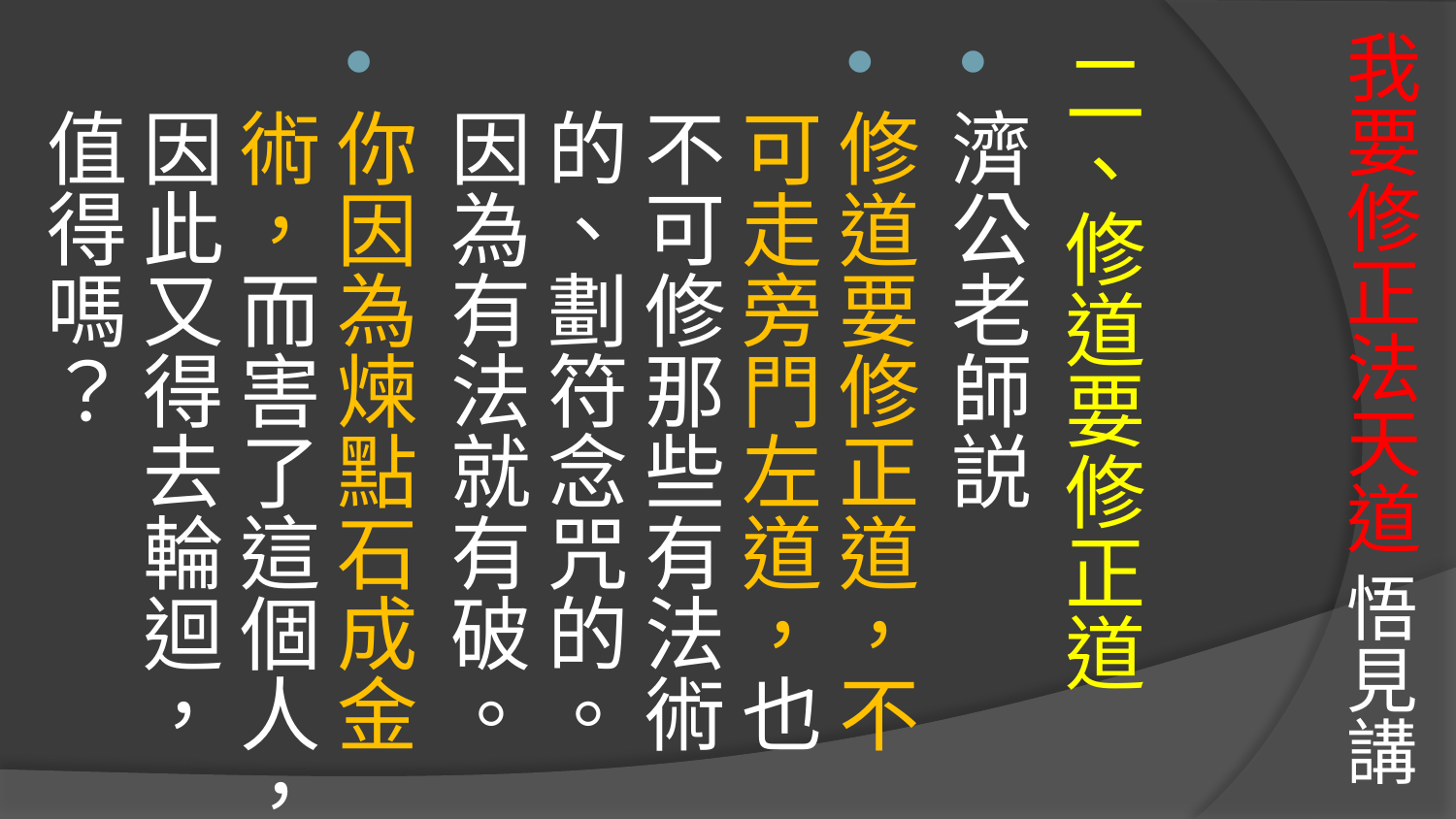

# 我要修正法天道 悟見講
二、修道要修正道
濟公老師説
修道要修正道，不可走旁門左道，也不可修那些有法術的、劃符念咒的。因為有法就有破。
你因為煉點石成金術，而害了這個人，因此又得去輪迴，值得嗎？